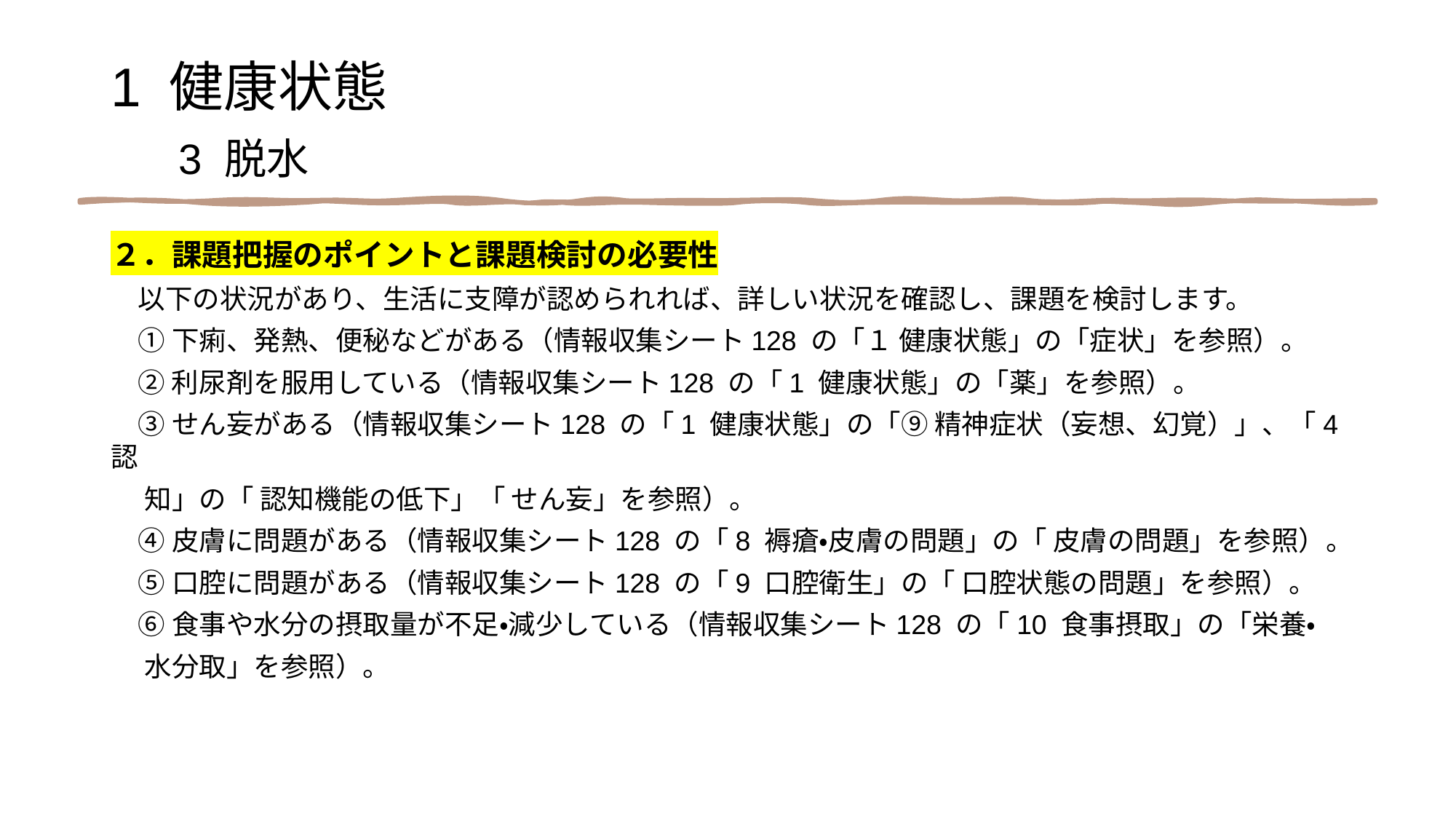

1 健康状態
　3 脱水

２．課題把握のポイントと課題検討の必要性
　以下の状況があり、生活に支障が認められれば、詳しい状況を確認し、課題を検討します。
　① 下痢、発熱、便秘などがある（情報収集シート128 の「１ 健康状態」の「症状」を参照）。
　② 利尿剤を服用している（情報収集シート128 の「1 健康状態」の「薬」を参照）。
　③ せん妄がある（情報収集シート128 の「1 健康状態」の「⑨ 精神症状（妄想、幻覚）」、「4 認
　 知」の「 認知機能の低下」「 せん妄」を参照）。
　④ 皮膚に問題がある（情報収集シート128 の「8 褥瘡・皮膚の問題」の「 皮膚の問題」を参照）。
　⑤ 口腔に問題がある（情報収集シート128 の「9 口腔衛生」の「 口腔状態の問題」を参照）。
　⑥ 食事や水分の摂取量が不足・減少している（情報収集シート128 の「10 食事摂取」の「栄養・
　 水分取」を参照）。